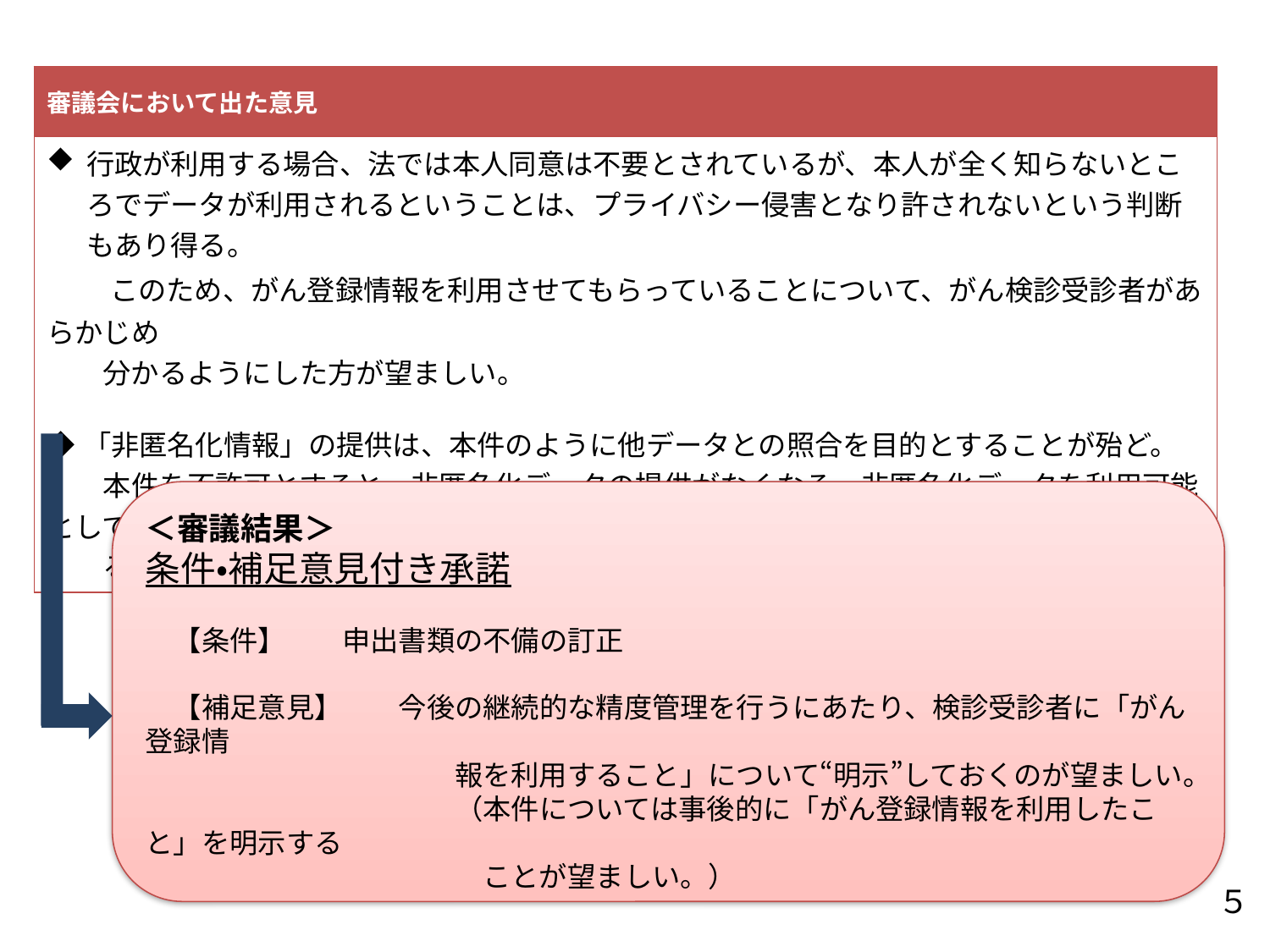

| 審議会において出た意見 |
| --- |
| 行政が利用する場合、法では本人同意は不要とされているが、本人が全く知らないところでデータが利用されるということは、プライバシー侵害となり許されないという判断もあり得る。 　　このため、がん登録情報を利用させてもらっていることについて、がん検診受診者があらかじめ 　　分かるようにした方が望ましい。 ◆「非匿名化情報」の提供は、本件のように他データとの照合を目的とすることが殆ど。 　　本件を不許可とすると、非匿名化データの提供がなくなる。非匿名化データを利用可能としてい 　　る以上、情報の提供は問題ないと考える。 |

＜審議結果＞
条件・補足意見付き承諾

　【条件】　　申出書類の不備の訂正

　【補足意見】　　今後の継続的な精度管理を行うにあたり、検診受診者に「がん登録情
　　　　　　　　　　　報を利用すること」について“明示”しておくのが望ましい。
　　　　　　　　　　　（本件については事後的に「がん登録情報を利用したこと」を明示する
　　　　　　　　　　　　ことが望ましい。）

５